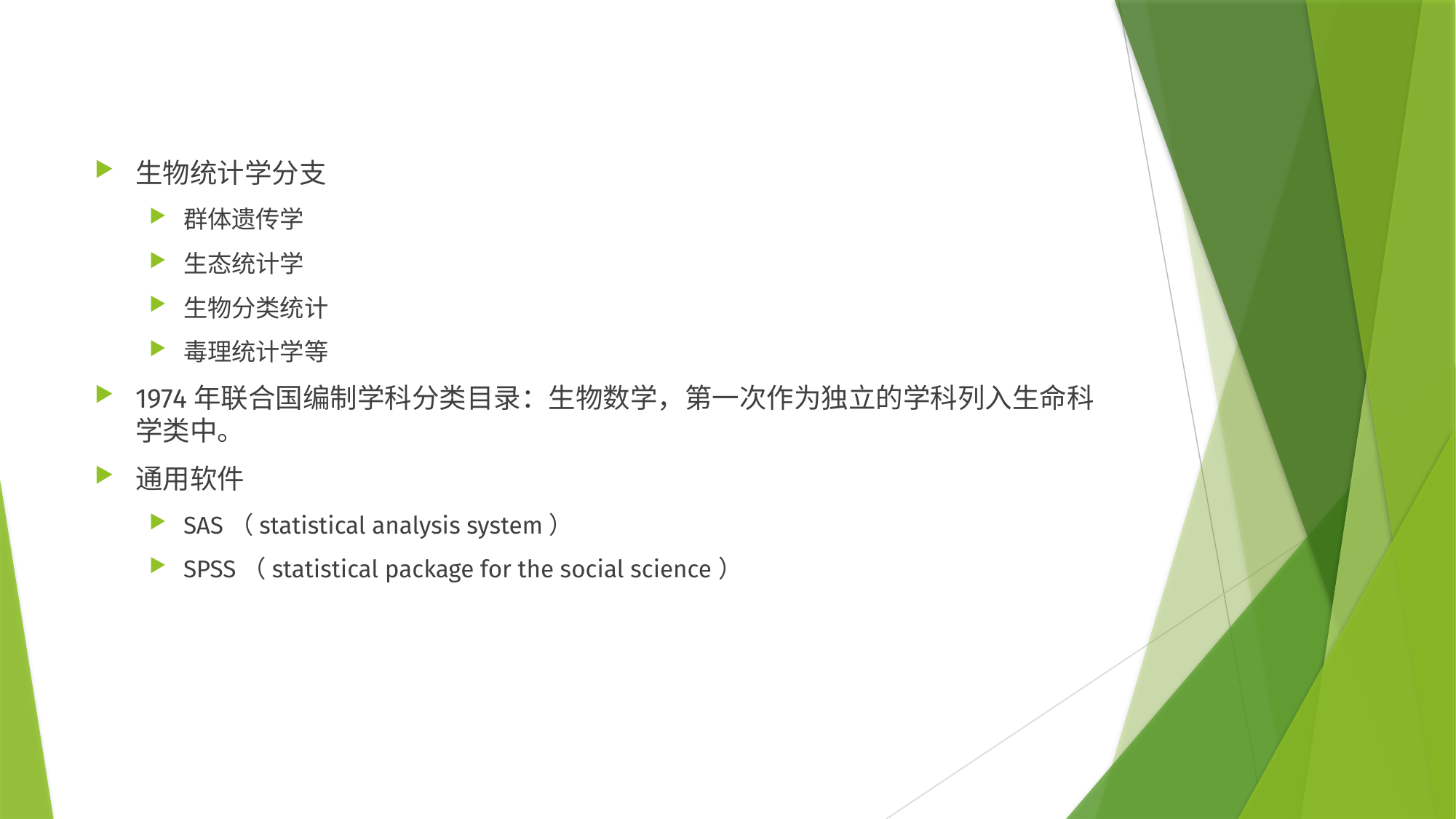

生物统计学分支
群体遗传学
生态统计学
生物分类统计
毒理统计学等
1974年联合国编制学科分类目录：生物数学，第一次作为独立的学科列入生命科学类中。
通用软件
SAS（statistical analysis system）
SPSS（statistical package for the social science）